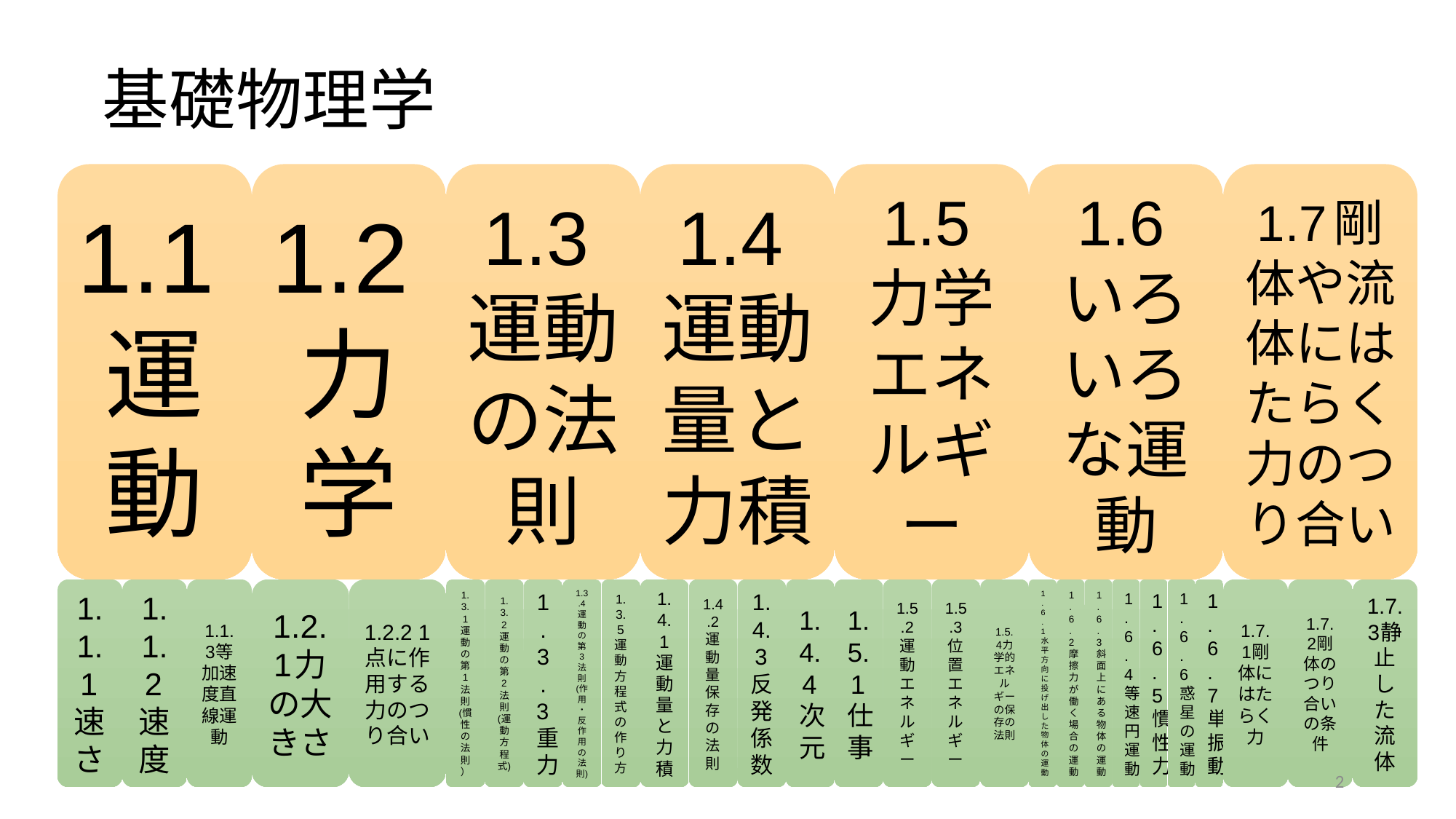

# 基礎物理学
1.1.1速さ
1.1.2速度
1.1.3等加速度直線運動
1.2.1力の大きさ
1.2.2 1点に作用する力のつり合い
1.3.1運動の第1法則(慣性の法則）
1.3.2運動の第2法則(運動方程式)
1.3.3重力
1.3.4運動の第3法則(作用・反作用の法則)
1.3.5運動方程式の作り方
1.4.1運動量と力積
1.4.2運動量保存の法則
1.4.3反発係数
1.4.4次元
1.5力学エネルギー
1.5.1仕事
1.5.2運動エネルギー
1.5.3位置エネルギー
1.5.4力学的エネルギーの保存の法則
1.6いろいろな運動
1.6.1水平方向に投げ出した物体の運動
1.6.2摩擦力が働く場合の運動
1.6.3斜面上にある物体の運動
1.6.4等速円運動
1.7剛体や流体にはたらく力のつり合い
1.7.2剛体のつり合いの条件
1.7.3静止した流体
2